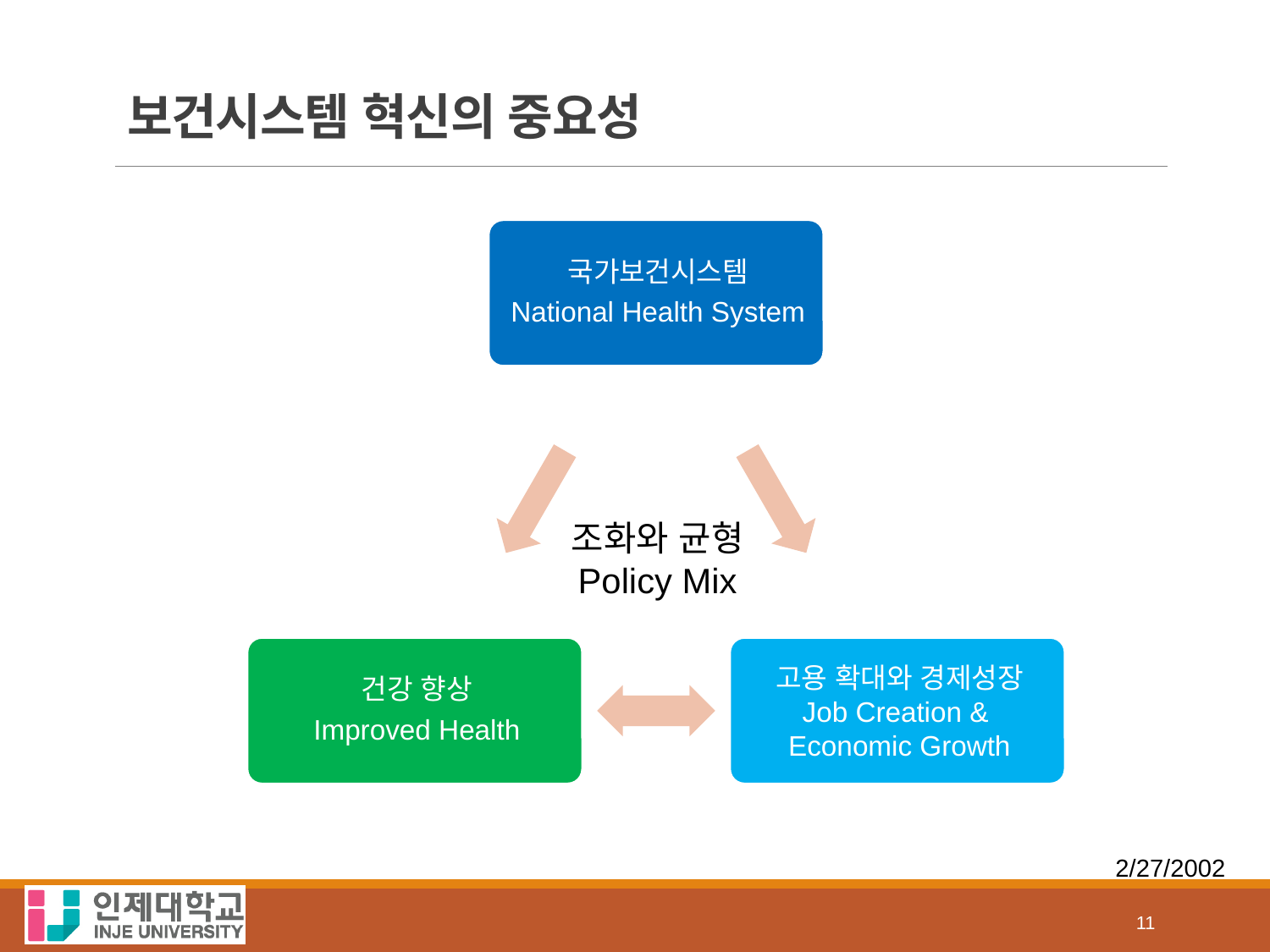

# 보건시스템 혁신의 중요성
국가보건시스템
National Health System

고용 확대와 경제성장
Job Creation &
Economic Growth

건강 향상
Improved Health

조화와 균형
Policy Mix
2/27/2002
11